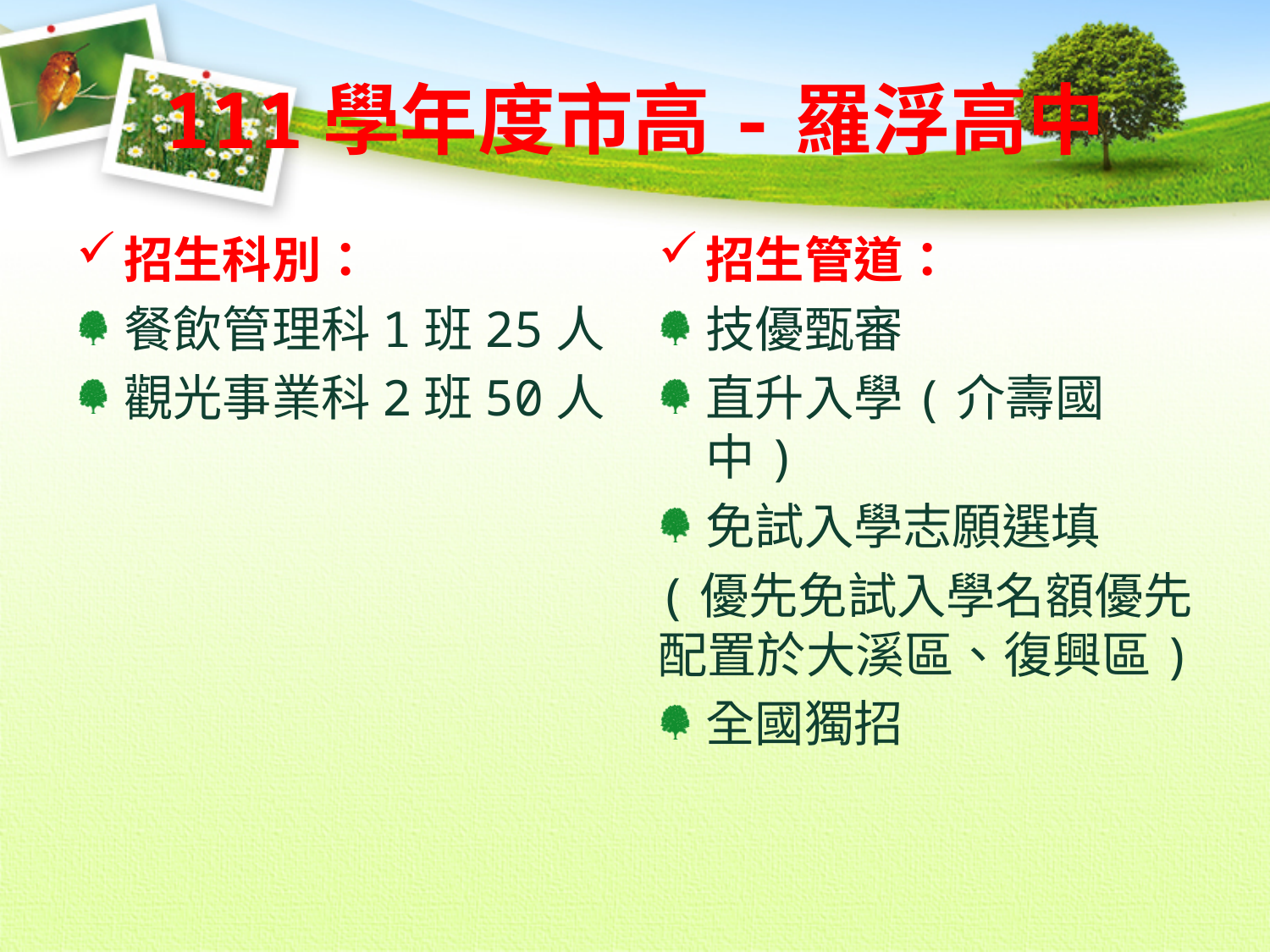

# 111學年度市高-羅浮高中
招生科別：
餐飲管理科1班25人
觀光事業科2班50人
招生管道：
技優甄審
直升入學(介壽國中)
免試入學志願選填
(優先免試入學名額優先配置於大溪區、復興區)
全國獨招